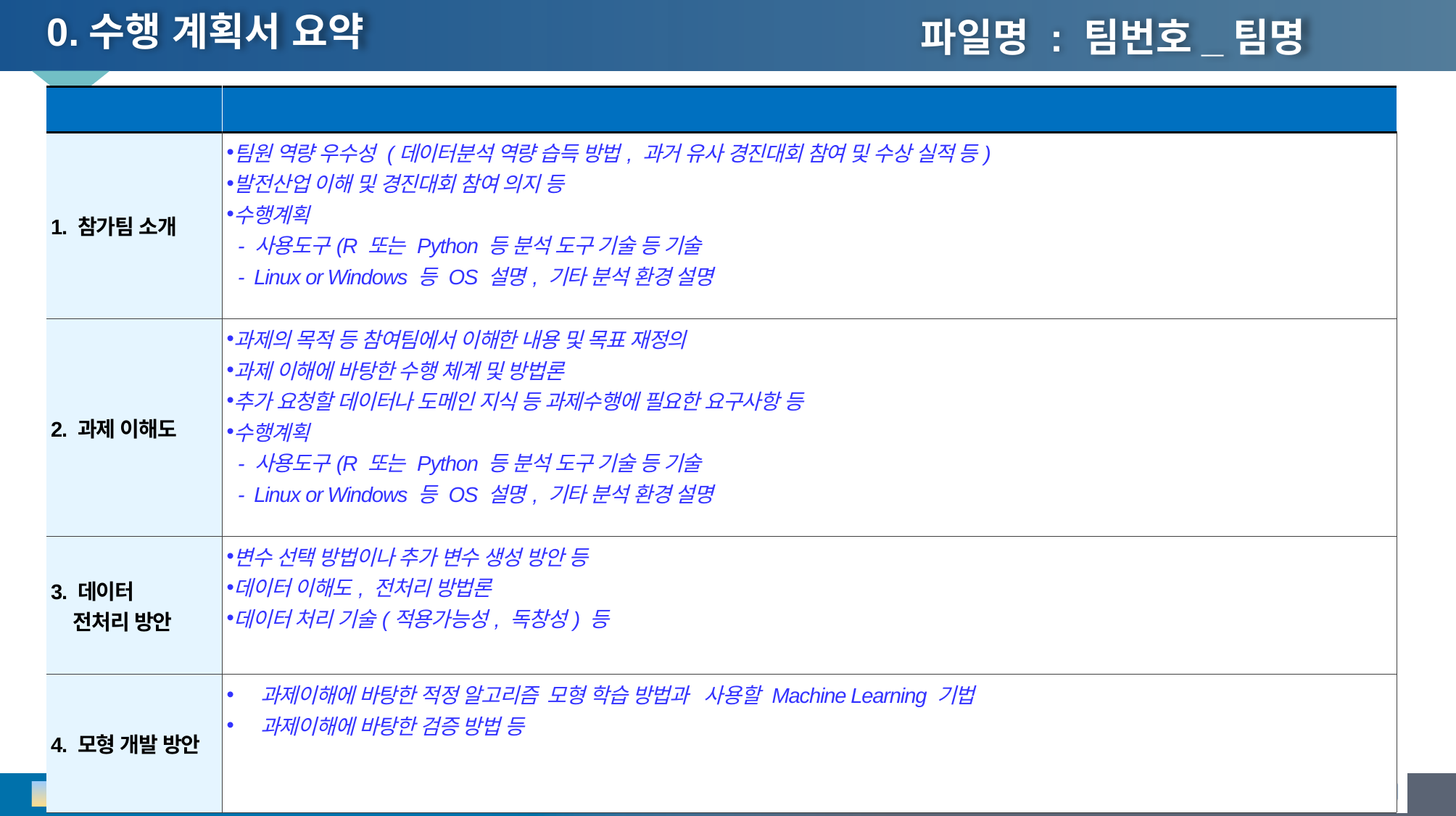

# 0.수행 계획서 요약
파일명 : 팀번호_팀명
| 항목 | 내용 |
| --- | --- |
| 1. 참가팀 소개 | 팀원 역량 우수성 (데이터분석 역량 습득 방법, 과거 유사 경진대회 참여 및 수상 실적 등) 발전산업 이해 및 경진대회 참여 의지 등 수행계획 - 사용도구(R 또는 Python 등 분석 도구 기술 등 기술 - Linux or Windows 등 OS 설명, 기타 분석 환경 설명 |
| 2. 과제 이해도 | 과제의 목적 등 참여팀에서 이해한 내용 및 목표 재정의 과제 이해에 바탕한 수행 체계 및 방법론 추가 요청할 데이터나 도메인 지식 등 과제수행에 필요한 요구사항 등 수행계획 - 사용도구(R 또는 Python 등 분석 도구 기술 등 기술 - Linux or Windows 등 OS 설명, 기타 분석 환경 설명 |
| 3. 데이터 전처리 방안 | 변수 선택 방법이나 추가 변수 생성 방안 등 데이터 이해도, 전처리 방법론 데이터 처리 기술(적용가능성, 독창성) 등 |
| 4. 모형 개발 방안 | 과제이해에 바탕한 적정 알고리즘 모형 학습 방법과 사용할 Machine Learning 기법 과제이해에 바탕한 검증 방법 등 |